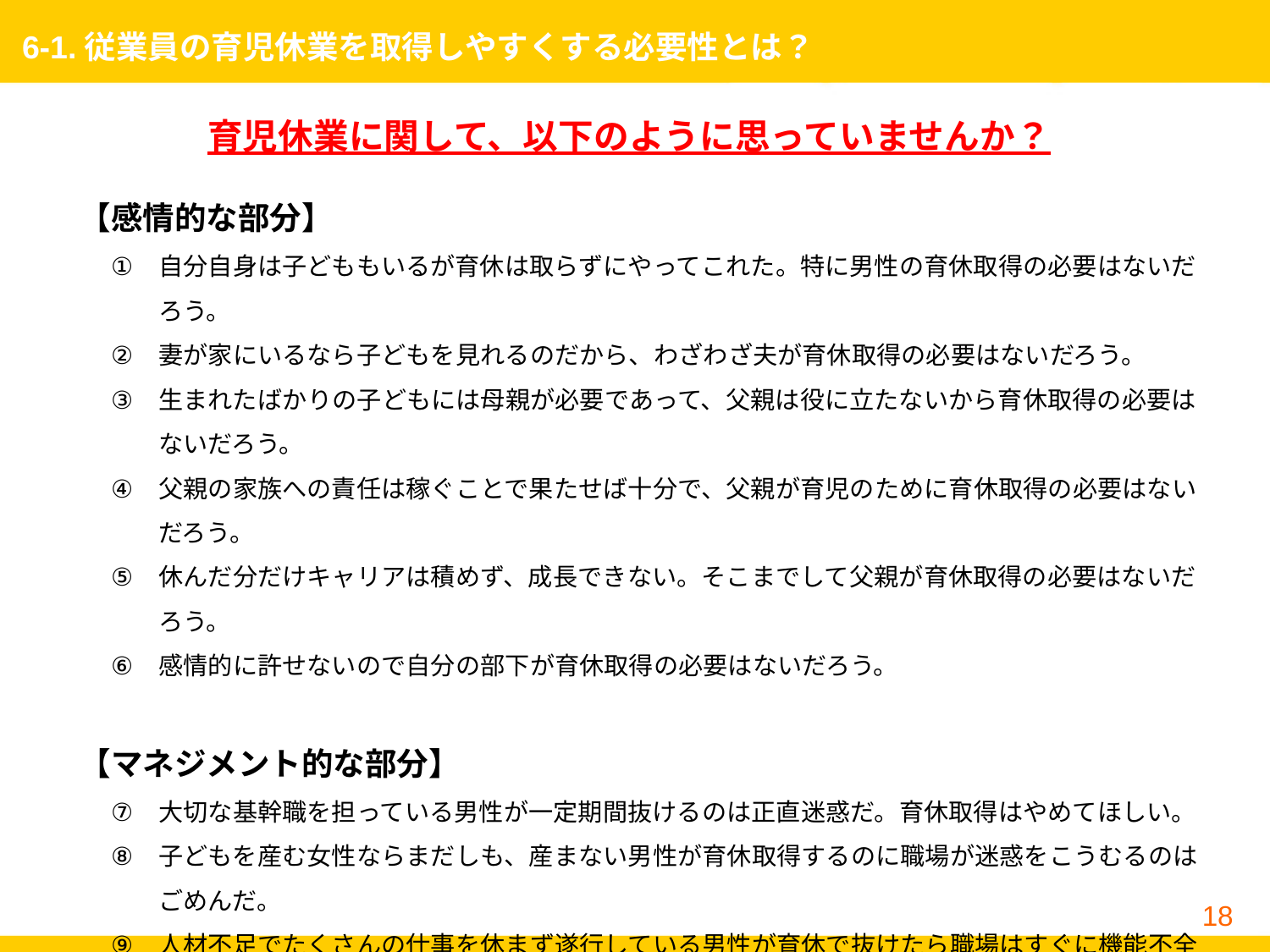

# 6-1.従業員の育児休業を取得しやすくする必要性とは？
育児休業に関して、以下のように思っていませんか？
　【感情的な部分】
自分自身は子どももいるが育休は取らずにやってこれた。特に男性の育休取得の必要はないだろう。
妻が家にいるなら子どもを見れるのだから、わざわざ夫が育休取得の必要はないだろう。
生まれたばかりの子どもには母親が必要であって、父親は役に立たないから育休取得の必要はないだろう。
父親の家族への責任は稼ぐことで果たせば十分で、父親が育児のために育休取得の必要はないだろう。
休んだ分だけキャリアは積めず、成長できない。そこまでして父親が育休取得の必要はないだろう。
感情的に許せないので自分の部下が育休取得の必要はないだろう。

　【マネジメント的な部分】
大切な基幹職を担っている男性が一定期間抜けるのは正直迷惑だ。育休取得はやめてほしい。
子どもを産む女性ならまだしも、産まない男性が育休取得するのに職場が迷惑をこうむるのはごめんだ。
人材不足でたくさんの仕事を休まず遂行している男性が育休で抜けたら職場はすぐに機能不全だ。
取得したいなら職場に迷惑をかけないよう本人が全て調整すべきだろう。
人員補充ができる大企業ならともかく、中小企業で男性の育休取得なんてリアリティがない。
男性の育休なんて前例がないので無理だ。
18